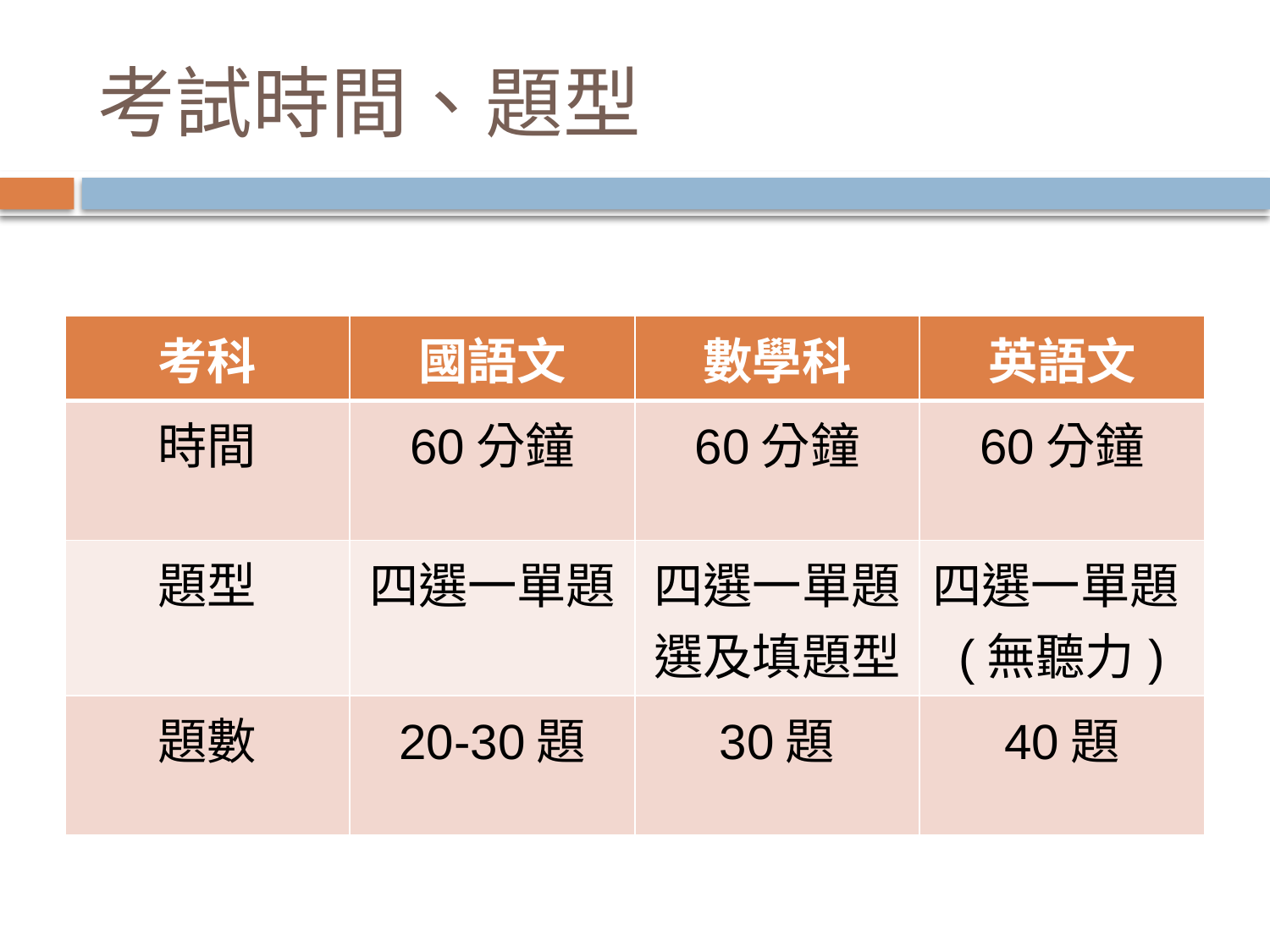

# 考試時間、題型
| 考科 | 國語文 | 數學科 | 英語文 |
| --- | --- | --- | --- |
| 時間 | 60分鐘 | 60分鐘 | 60分鐘 |
| 題型 | 四選一單題 | 四選一單題 選及填題型 | 四選一單題(無聽力) |
| 題數 | 20-30題 | 30題 | 40題 |